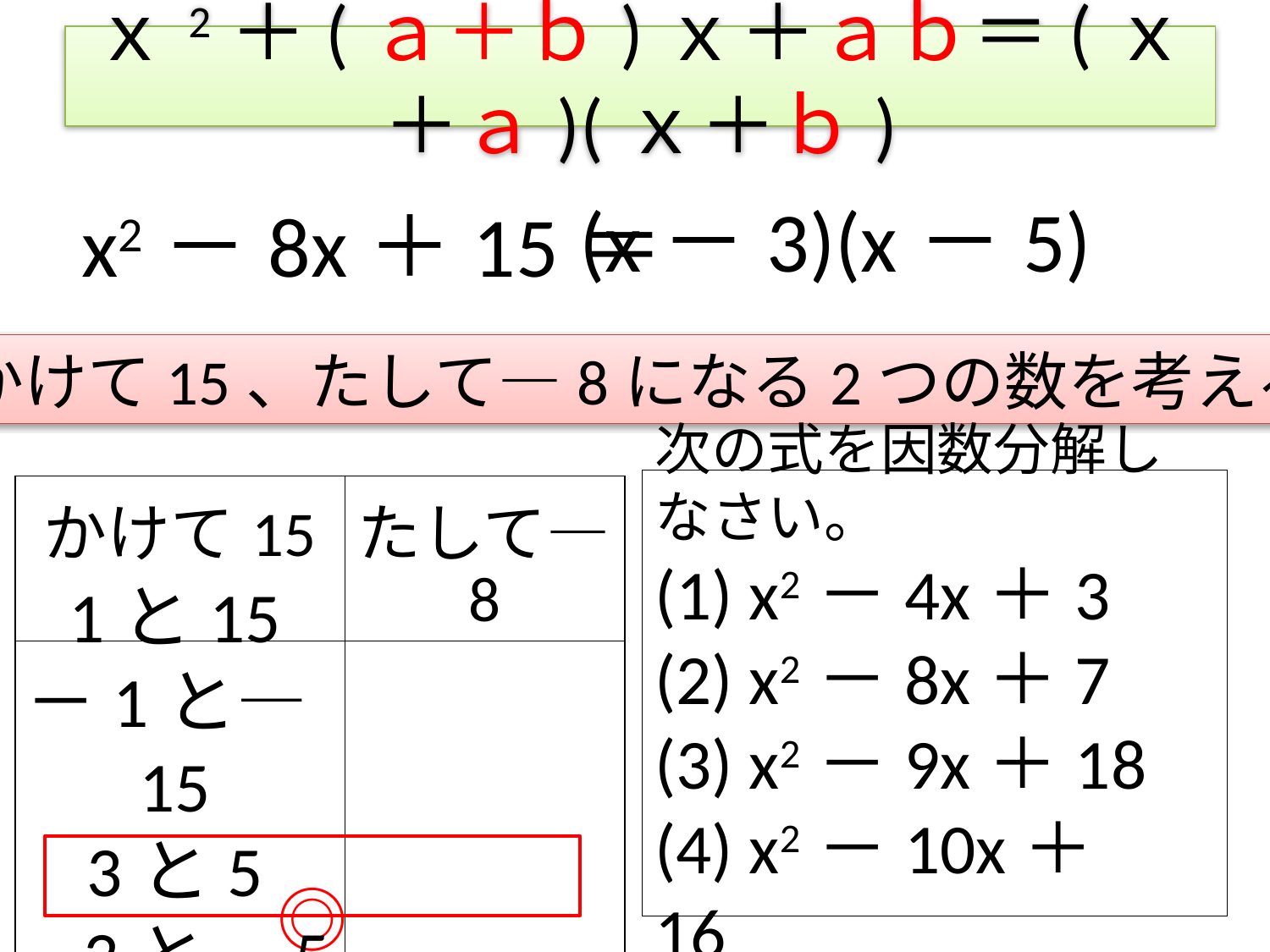

ｘ2＋(ａ＋ｂ)ｘ＋ａｂ＝(ｘ＋ａ)(ｘ＋ｂ)
(x－3)(x－5)
x2－8x＋15＝
かけて15、たして―8になる2つの数を考える
次の式を因数分解しなさい。
(1) x2－4x＋3
(2) x2－8x＋7
(3) x2－9x＋18
(4) x2－10x＋16
| かけて15 | たして―8 |
| --- | --- |
|  |  |
1と15
－1と―15
3と5
―3と―5
　　　　　　　◎